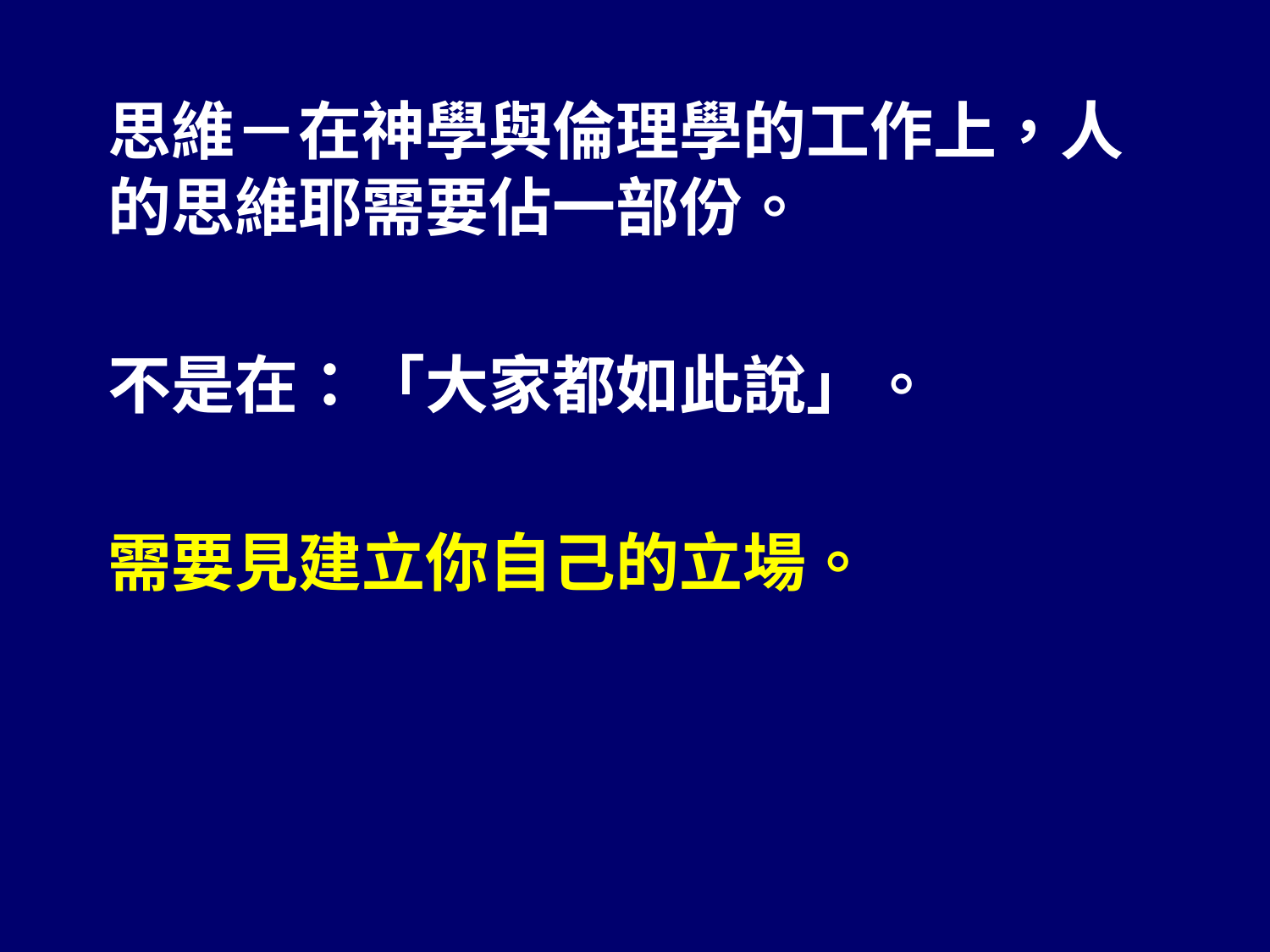

思維－在神學與倫理學的工作上，人的思維耶需要佔一部份。

不是在：「大家都如此說」。

需要見建立你自己的立場。